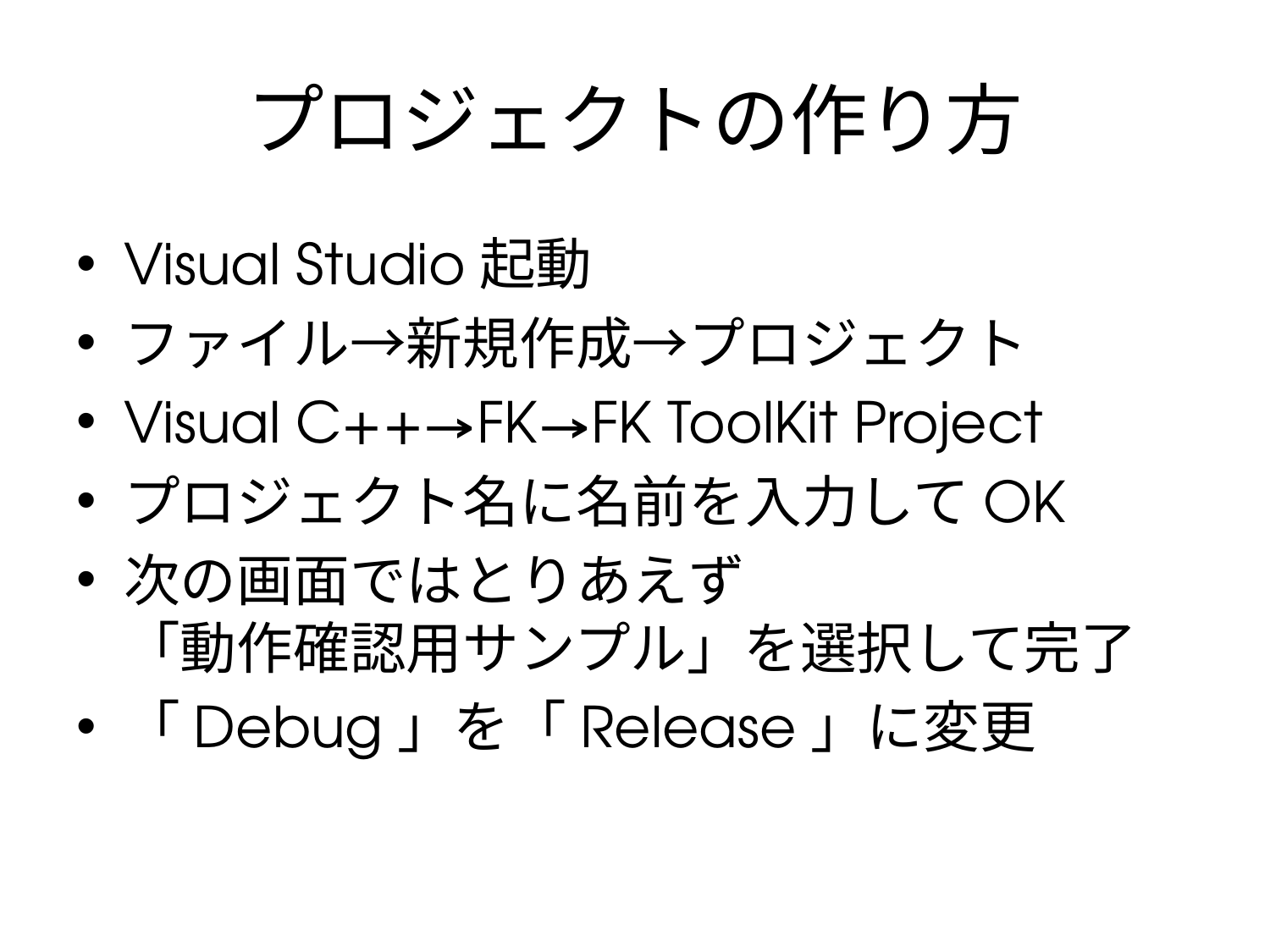

# プロジェクトの作り方
Visual Studio起動
ファイル→新規作成→プロジェクト
Visual C++→FK→FK ToolKit Project
プロジェクト名に名前を入力してOK
次の画面ではとりあえず
「動作確認用サンプル」を選択して完了
「Debug」を「Release」に変更